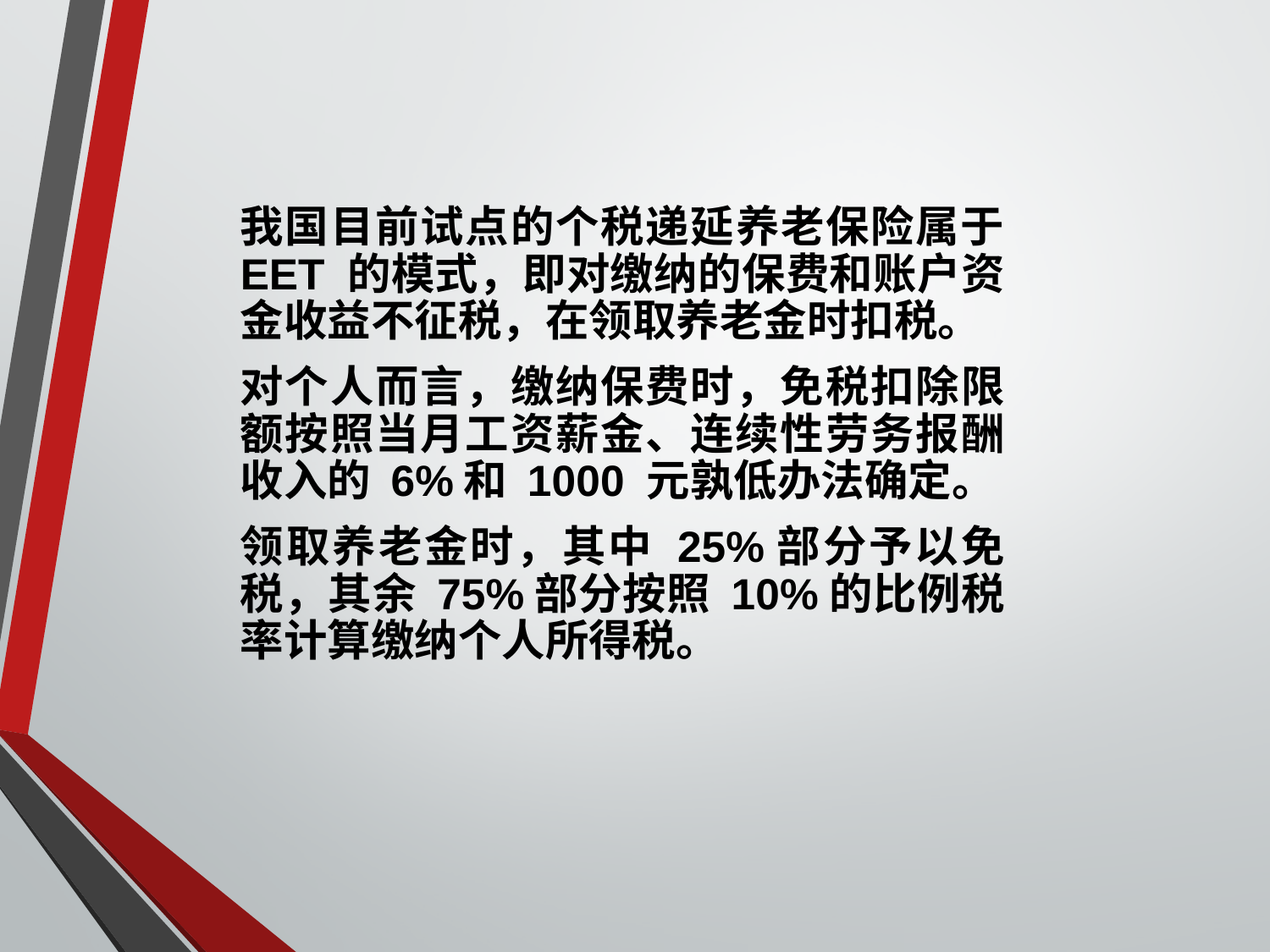

我国目前试点的个税递延养老保险属于 EET 的模式，即对缴纳的保费和账户资金收益不征税，在领取养老金时扣税。
对个人而言，缴纳保费时，免税扣除限额按照当月工资薪金、连续性劳务报酬收入的 6%和 1000 元孰低办法确定。
领取养老金时，其中 25%部分予以免税，其余 75%部分按照 10%的比例税率计算缴纳个人所得税。